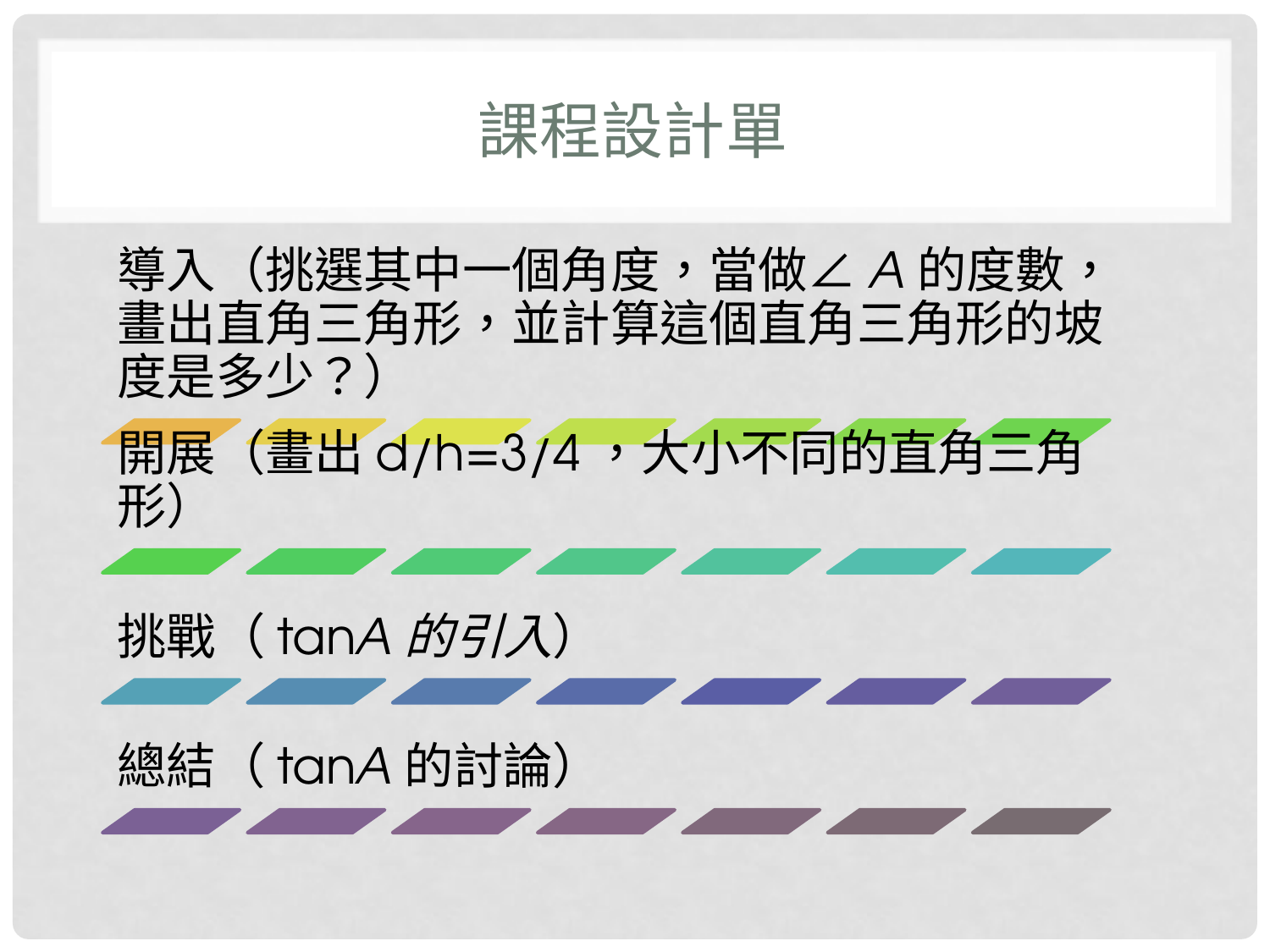

# 課程設計單
導入（挑選其中一個角度，當做∠A的度數，畫出直角三角形，並計算這個直角三角形的坡度是多少？）
開展（畫出d/h=3/4，大小不同的直角三角形）
挑戰（tanA的引入）
總結（tanA的討論）